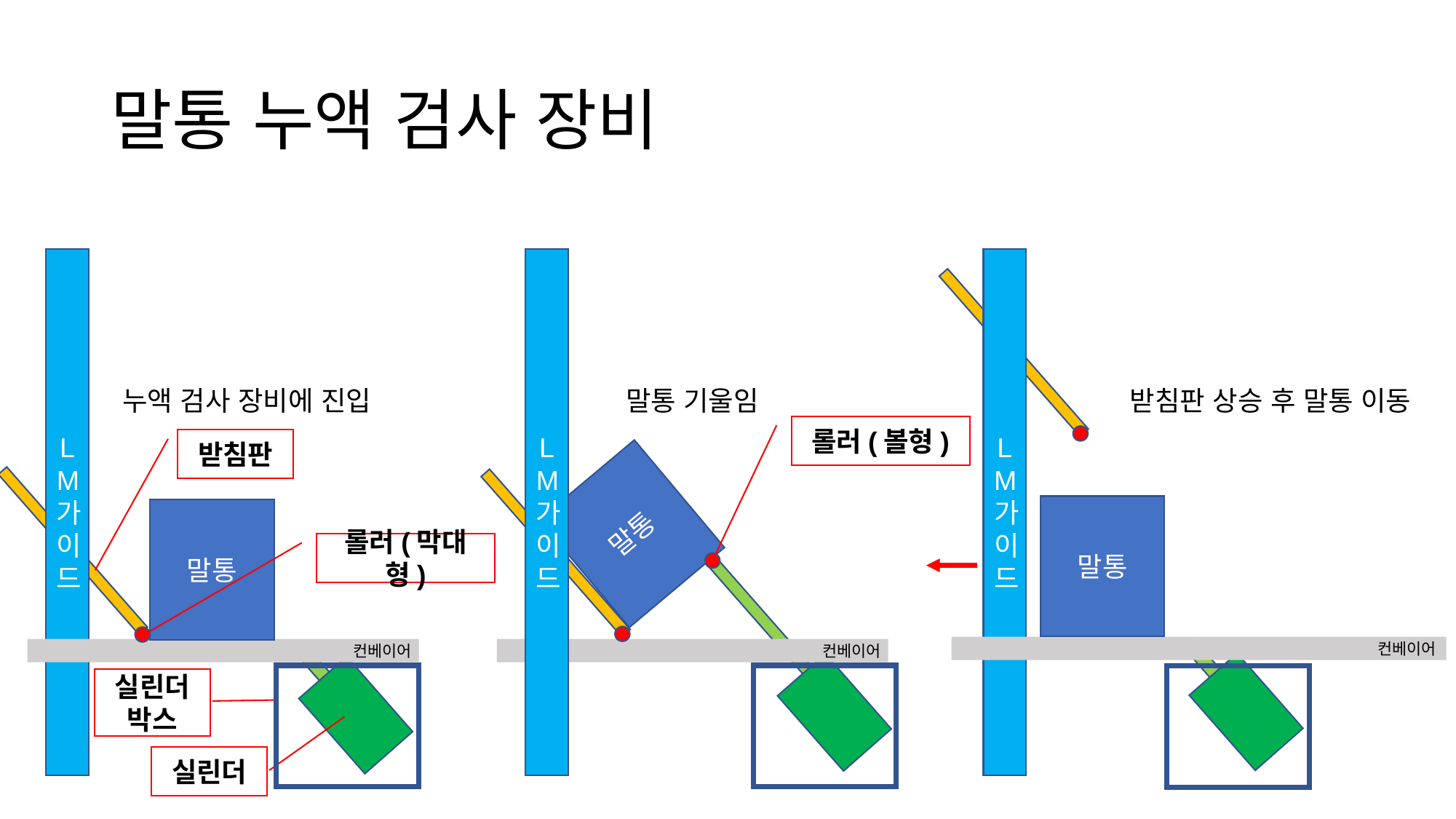

# 말통 누액 검사 장비
LM가이드
LM가이드
LM가이드

누액 검사 장비에 진입
말통 기울임
받침판 상승 후 말통 이동
롤러(볼형)

받침판
말통
말통
말통
롤러(막대형)

컨베이어
컨베이어
컨베이어

실린더 박스

실린더